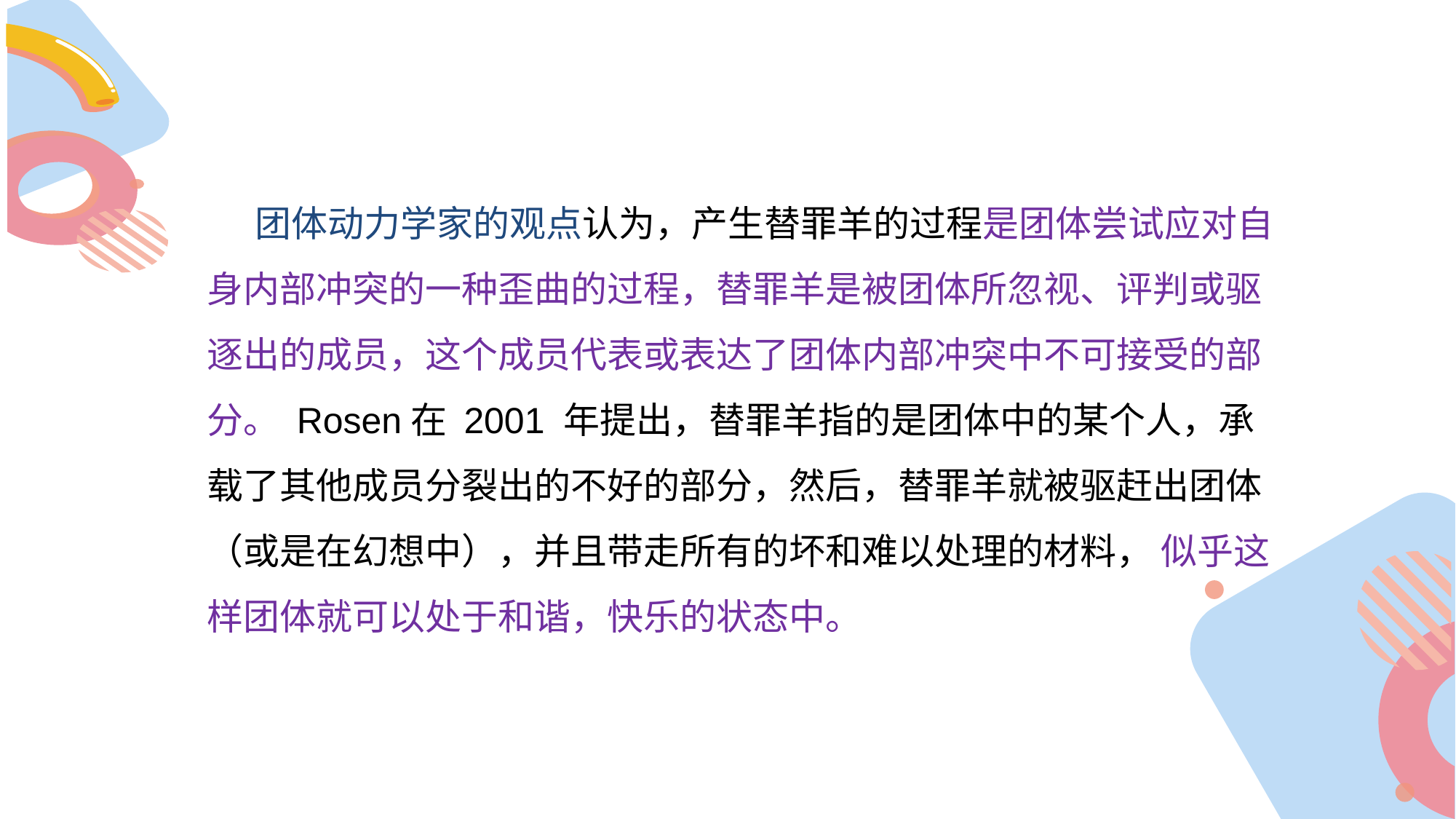

团体动力学家的观点认为，产生替罪羊的过程是团体尝试应对自身内部冲突的一种歪曲的过程，替罪羊是被团体所忽视、评判或驱逐出的成员，这个成员代表或表达了团体内部冲突中不可接受的部分。 Rosen在 2001 年提出，替罪羊指的是团体中的某个人，承载了其他成员分裂出的不好的部分，然后，替罪羊就被驱赶出团体（或是在幻想中），并且带走所有的坏和难以处理的材料， 似乎这样团体就可以处于和谐，快乐的状态中。

标题二

标题一
标题四
标题三